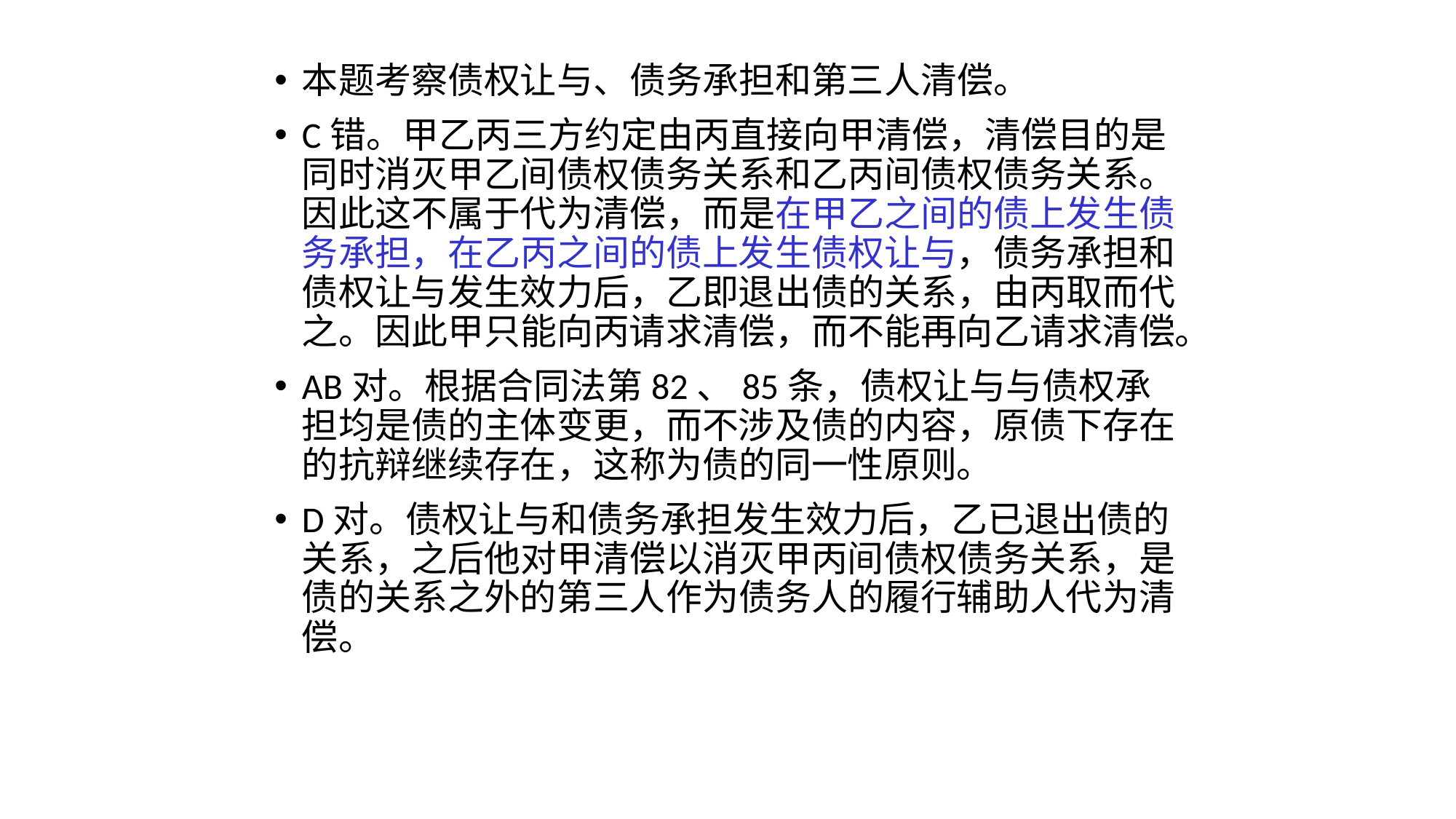

本题考察债权让与、债务承担和第三人清偿。
C错。甲乙丙三方约定由丙直接向甲清偿，清偿目的是同时消灭甲乙间债权债务关系和乙丙间债权债务关系。因此这不属于代为清偿，而是在甲乙之间的债上发生债务承担，在乙丙之间的债上发生债权让与，债务承担和债权让与发生效力后，乙即退出债的关系，由丙取而代之。因此甲只能向丙请求清偿，而不能再向乙请求清偿。
AB对。根据合同法第82、85条，债权让与与债权承担均是债的主体变更，而不涉及债的内容，原债下存在的抗辩继续存在，这称为债的同一性原则。
D对。债权让与和债务承担发生效力后，乙已退出债的关系，之后他对甲清偿以消灭甲丙间债权债务关系，是债的关系之外的第三人作为债务人的履行辅助人代为清偿。